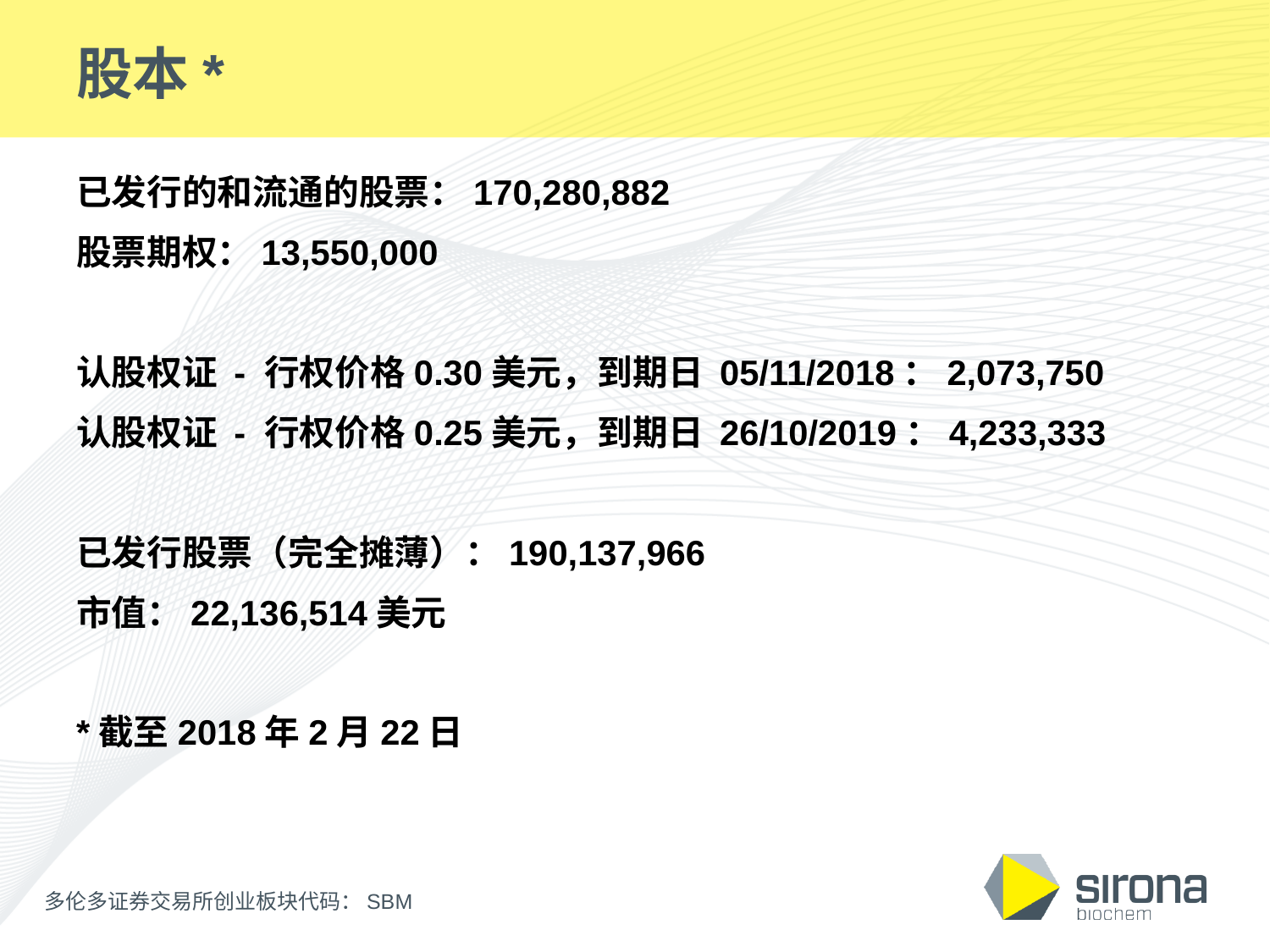

# 股本*
已发行的和流通的股票：170,280,882
股票期权：13,550,000

认股权证 - 行权价格0.30美元，到期日 05/11/2018：2,073,750
认股权证 - 行权价格0.25美元，到期日 26/10/2019：4,233,333

已发行股票（完全摊薄）：190,137,966
市值：22,136,514美元

*截至2018年2月22日